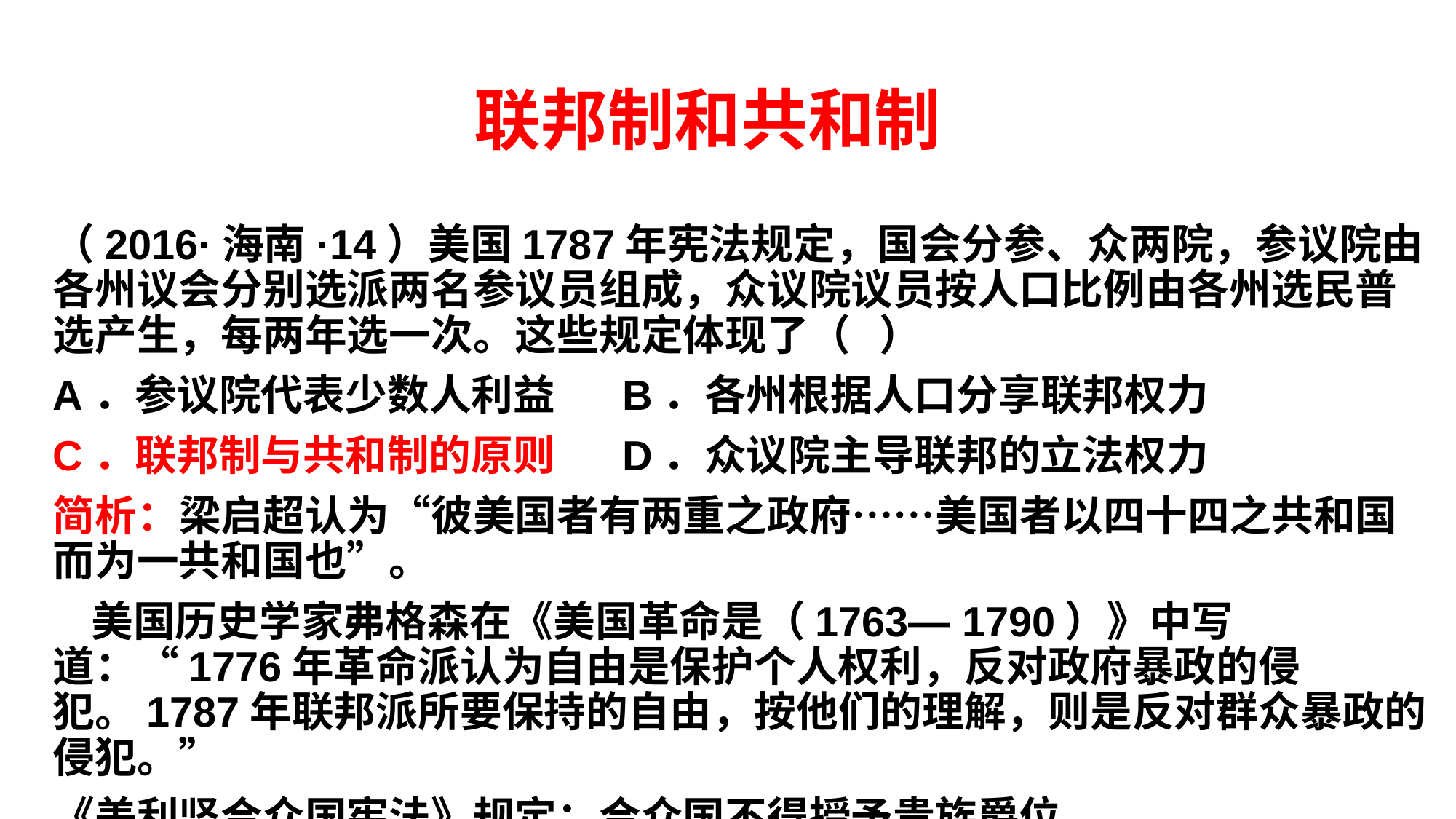

# 联邦制和共和制
（2016·海南·14）美国1787年宪法规定，国会分参、众两院，参议院由各州议会分别选派两名参议员组成，众议院议员按人口比例由各州选民普选产生，每两年选一次。这些规定体现了（   ）
A．参议院代表少数人利益      B．各州根据人口分享联邦权力
C．联邦制与共和制的原则      D．众议院主导联邦的立法权力
简析：梁启超认为“彼美国者有两重之政府……美国者以四十四之共和国而为一共和国也”。
   美国历史学家弗格森在《美国革命是（1763— 1790）》中写道：“1776年革命派认为自由是保护个人权利，反对政府暴政的侵犯。1787年联邦派所要保持的自由，按他们的理解，则是反对群众暴政的侵犯。”
《美利坚合众国宪法》规定：合众国不得授予贵族爵位。